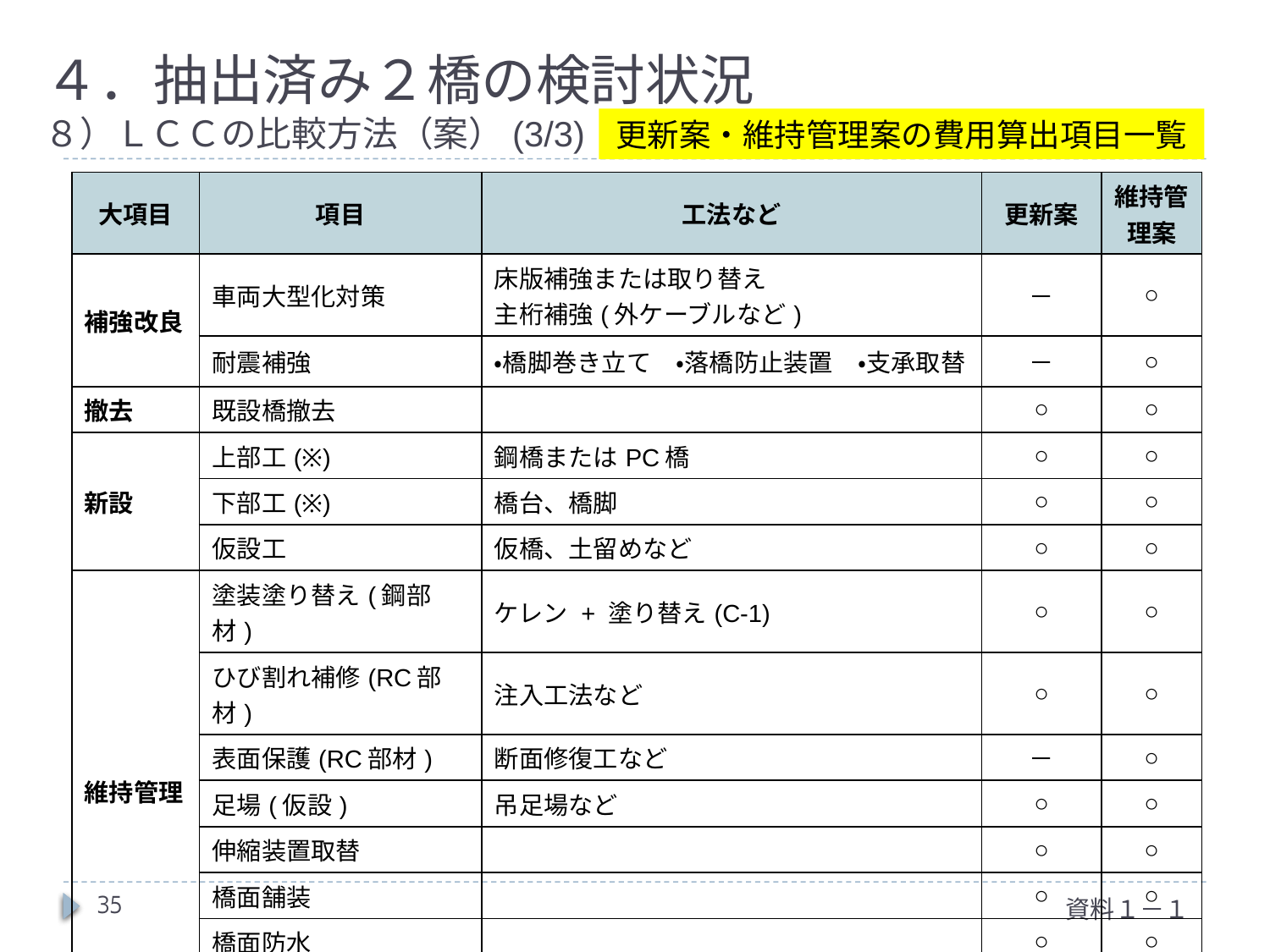

# ４．抽出済み２橋の検討状況 ８）ＬＣＣの比較方法（案）(3/3)
更新案・維持管理案の費用算出項目一覧
| 大項目 | 項目 | 工法など | 更新案 | 維持管理案 |
| --- | --- | --- | --- | --- |
| 補強改良 | 車両大型化対策 | 床版補強または取り替え 主桁補強(外ケーブルなど) | － | ○ |
|  | 耐震補強 | ・橋脚巻き立て　・落橋防止装置　・支承取替 | － | ○ |
| 撤去 | 既設橋撤去 |  | ○ | ○ |
| 新設 | 上部工(※) | 鋼橋またはPC橋 | ○ | ○ |
|  | 下部工(※) | 橋台、橋脚 | ○ | ○ |
|  | 仮設工 | 仮橋、土留めなど | ○ | ○ |
| 維持管理 | 塗装塗り替え(鋼部材) | ケレン + 塗り替え(C-1) | ○ | ○ |
|  | ひび割れ補修(RC部材) | 注入工法など | ○ | ○ |
|  | 表面保護(RC部材) | 断面修復工など | － | ○ |
|  | 足場(仮設) | 吊足場など | ○ | ○ |
|  | 伸縮装置取替 |  | ○ | ○ |
|  | 橋面舗装 |  | ○ | ○ |
|  | 橋面防水 |  | ○ | ○ |
|  | 点検 | 定期点検 | ○ | ○ |
| 残存価値 | (※)の和の残存価値 |  | － | ○ |
35
資料１－１